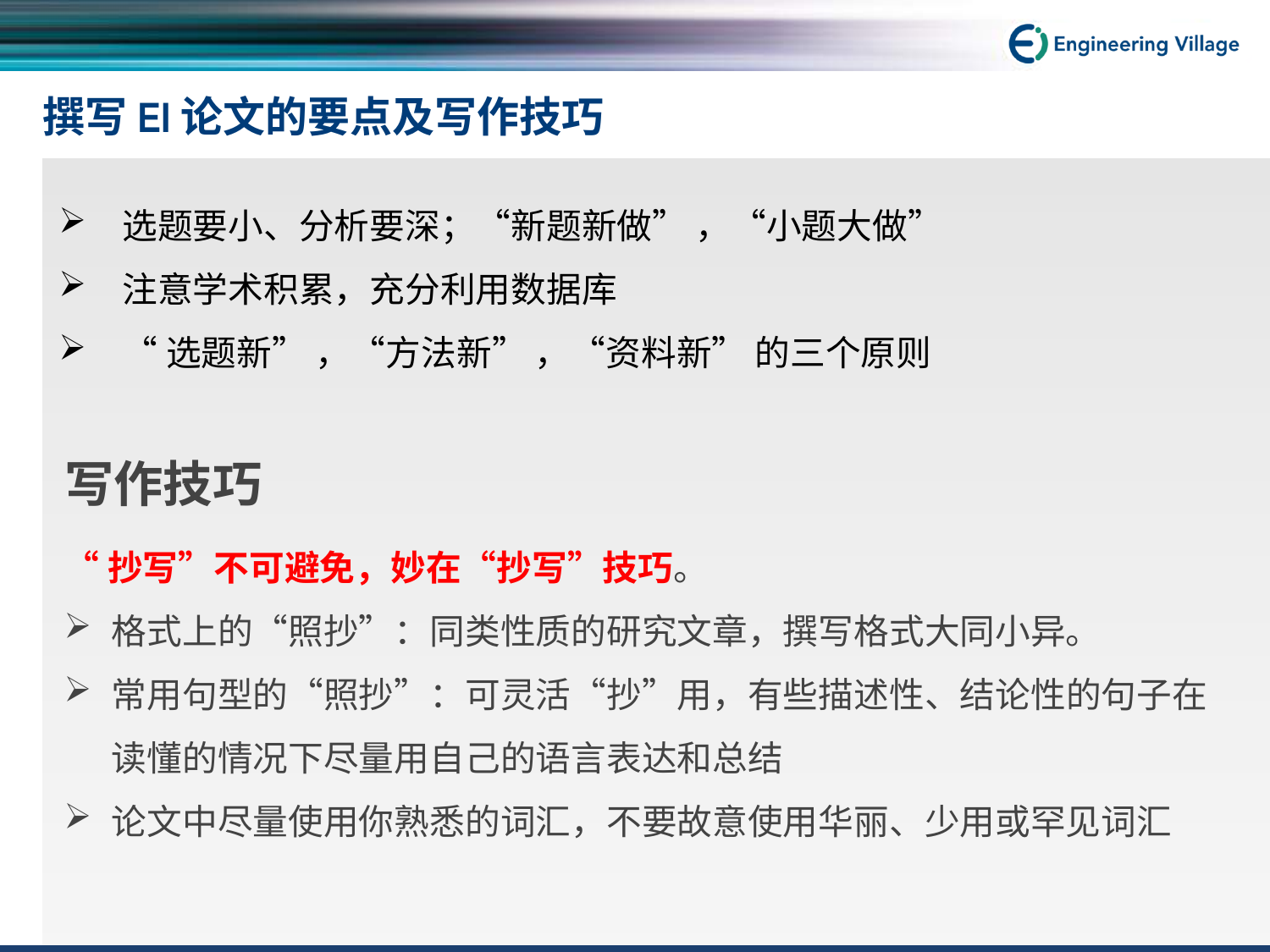

# 撰写EI论文的要点及写作技巧
选题要小、分析要深；“新题新做” ，“小题大做”
注意学术积累，充分利用数据库
“选题新” ，“方法新” ，“资料新” 的三个原则
写作技巧
“抄写”不可避免，妙在“抄写”技巧。
格式上的“照抄”：同类性质的研究文章，撰写格式大同小异。
常用句型的“照抄”：可灵活“抄”用，有些描述性、结论性的句子在读懂的情况下尽量用自己的语言表达和总结
论文中尽量使用你熟悉的词汇，不要故意使用华丽、少用或罕见词汇